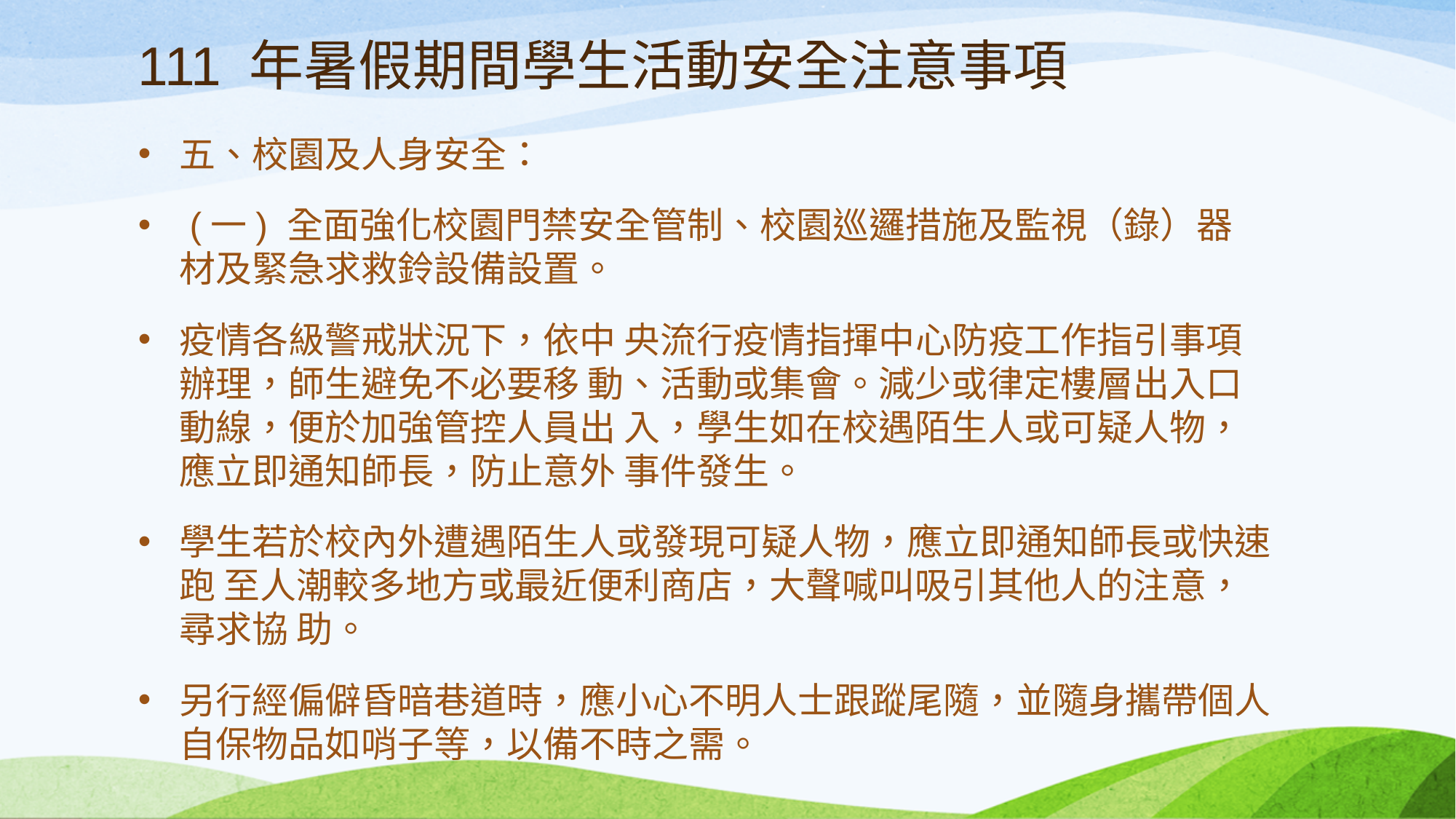

# 111 年暑假期間學生活動安全注意事項
五、校園及人身安全：
 (一) 全面強化校園門禁安全管制、校園巡邏措施及監視（錄）器 材及緊急求救鈴設備設置。
疫情各級警戒狀況下，依中 央流行疫情指揮中心防疫工作指引事項辦理，師生避免不必要移 動、活動或集會。減少或律定樓層出入口動線，便於加強管控人員出 入，學生如在校遇陌生人或可疑人物，應立即通知師長，防止意外 事件發生。
學生若於校內外遭遇陌生人或發現可疑人物，應立即通知師長或快速跑 至人潮較多地方或最近便利商店，大聲喊叫吸引其他人的注意，尋求協 助。
另行經偏僻昏暗巷道時，應小心不明人士跟蹤尾隨，並隨身攜帶個人自保物品如哨子等，以備不時之需。